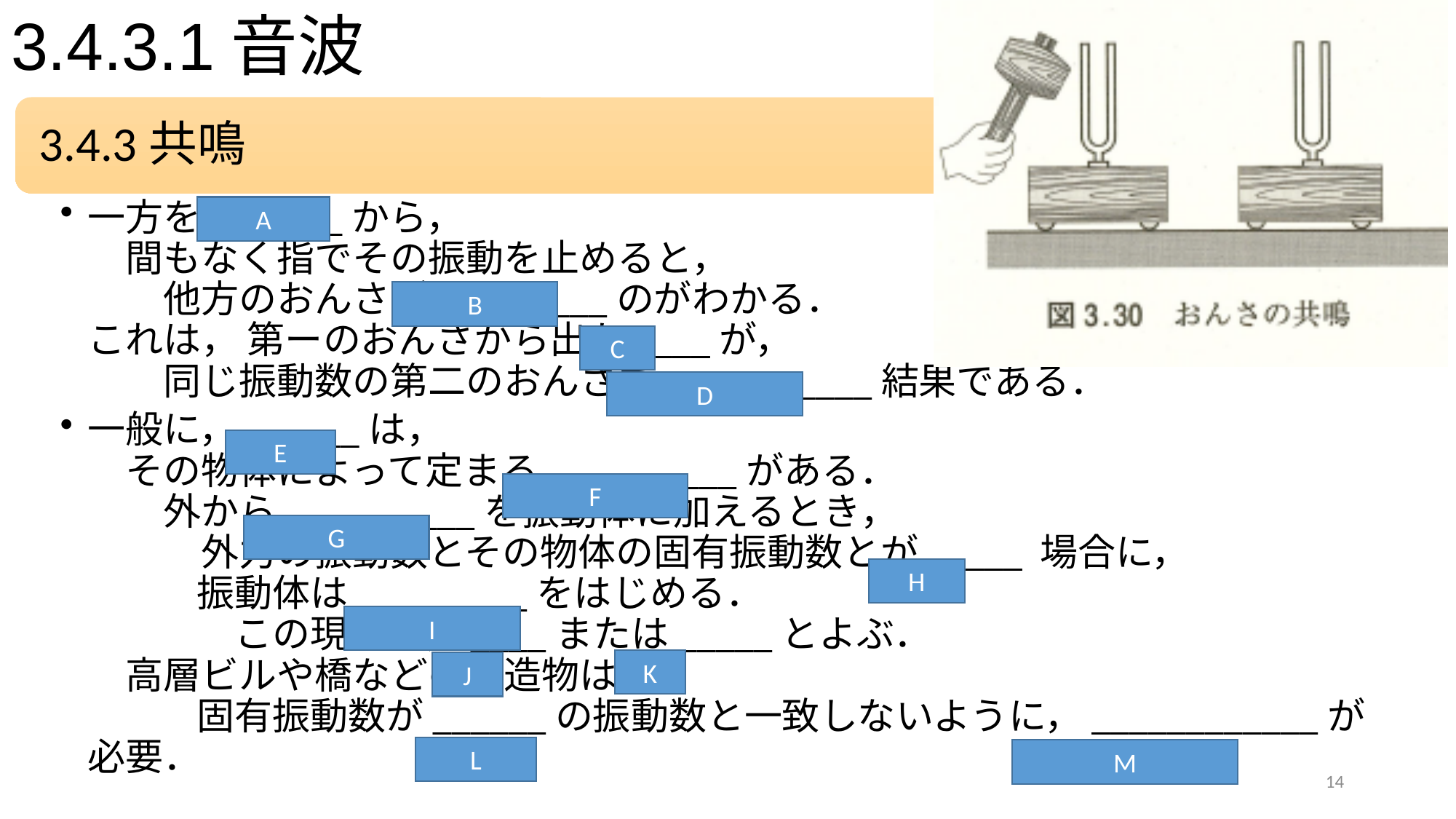

# 3.4.3.1音波

3.4.3共鳴
一方を_______から，
　間もなく指でその振動を止めると，
　　他方のおんさが_________のがわかる．
これは， 第ーのおんさから出た____が，
　　同じ振動数の第二のおんさを___________結果である．
一般に，______は，
　その物体によって定まる__________がある．
　　外から__________を振動体に加えるとき，
　　　外力の振動数とその物体の固有振動数とが_____ 場合に，
	振動体は_________をはじめる．
	　この現象を，____または_____とよぶ．
　高層ビルや橋などの建造物は，
	固有振動数が______の振動数と一致しないように，____________が必要．
A
B
C
D
E
F
G
H
I
K
J
L
M
14